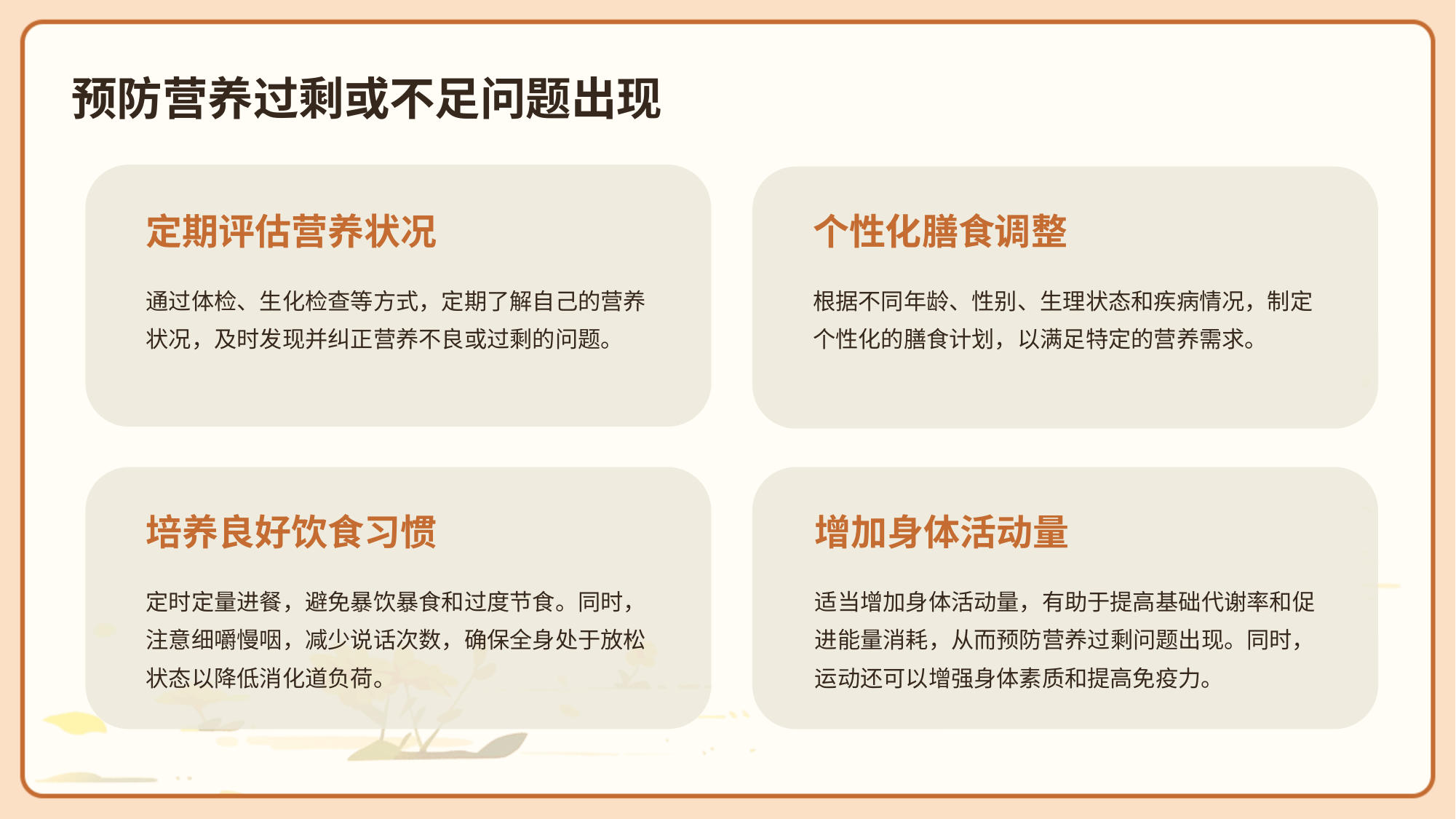

预防营养过剩或不足问题出现

定期评估营养状况
个性化膳食调整
通过体检、生化检查等方式，定期了解自己的营养状况，及时发现并纠正营养不良或过剩的问题。
根据不同年龄、性别、生理状态和疾病情况，制定个性化的膳食计划，以满足特定的营养需求。

培养良好饮食习惯
增加身体活动量
定时定量进餐，避免暴饮暴食和过度节食。同时，注意细嚼慢咽，减少说话次数，确保全身处于放松状态以降低消化道负荷。
适当增加身体活动量，有助于提高基础代谢率和促进能量消耗，从而预防营养过剩问题出现。同时，运动还可以增强身体素质和提高免疫力。